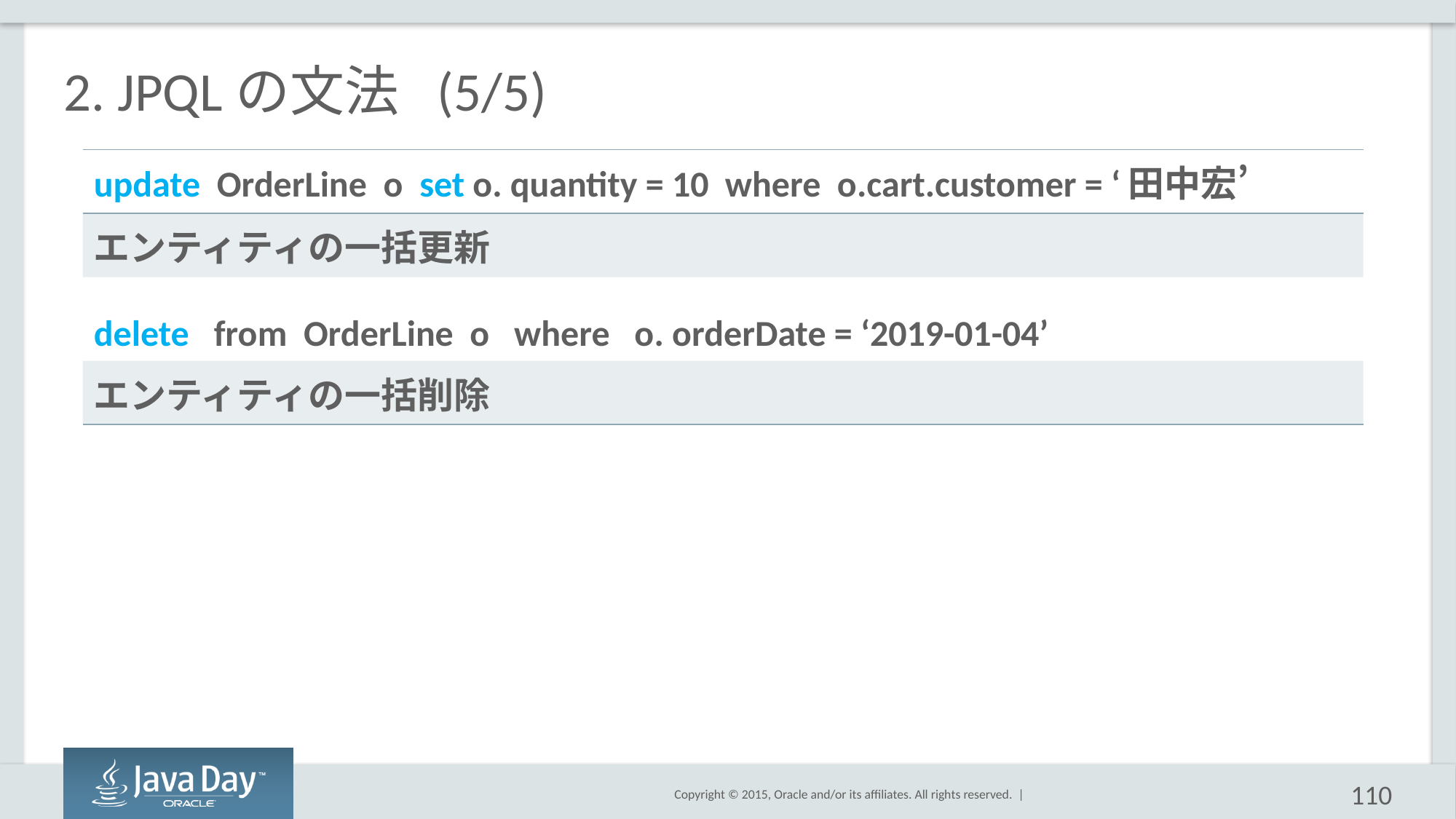

# 2. JPQLの文法  (5/5)
| update OrderLine o set o. quantity = 10 where o.cart.customer = ‘田中宏’ |
| --- |
| エンティティの一括更新 |
| delete from OrderLine o where o. orderDate = ‘2019-01-04’ |
| エンティティの一括削除 |

110